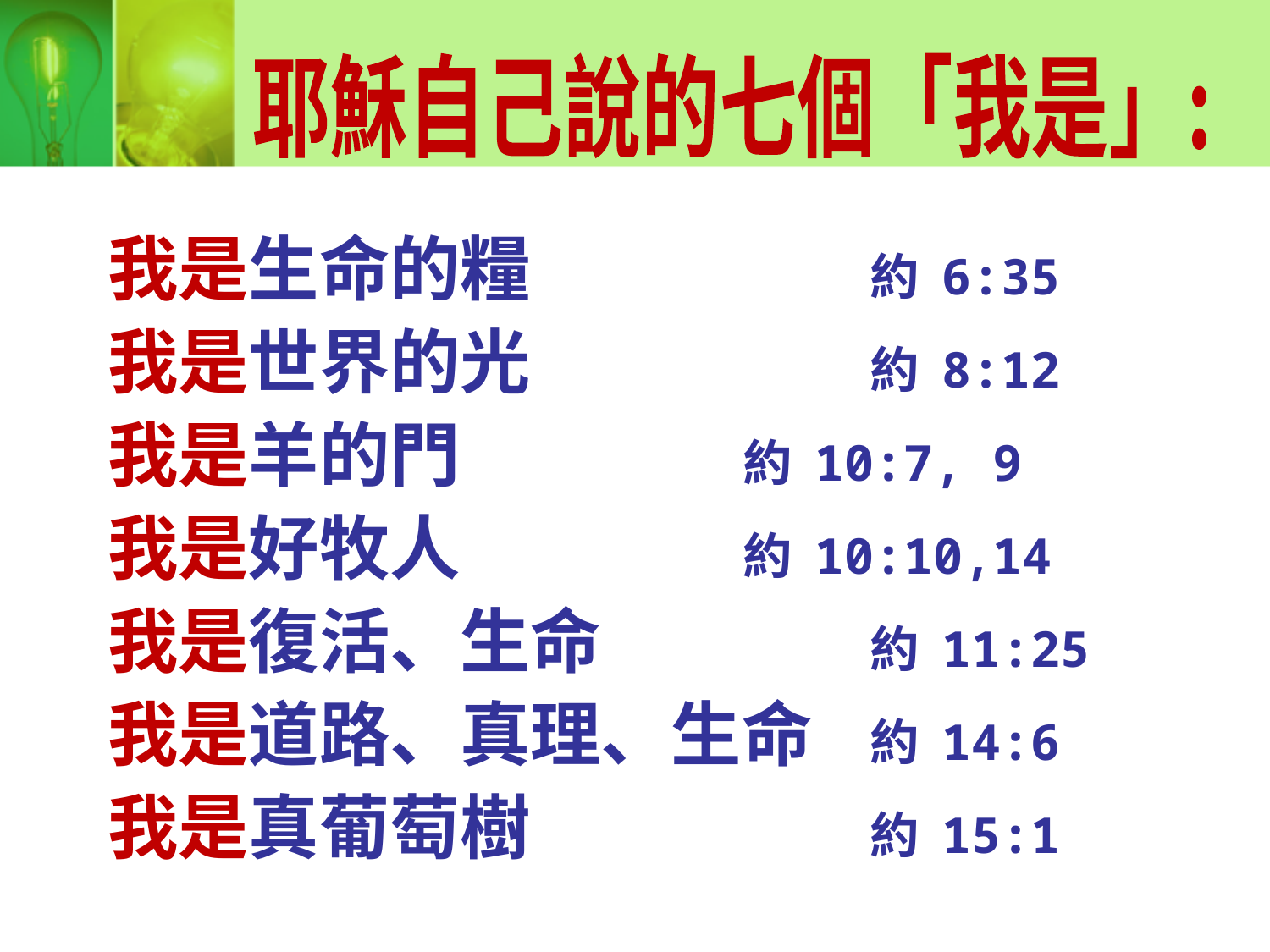

耶穌自己說的七個「我是」:
我是生命的糧 			約 6:35
我是世界的光 			約 8:12
我是羊的門 			約 10:7, 9
我是好牧人 			約 10:10,14
我是復活、生命 		約 11:25
我是道路、真理、生命 	約 14:6
我是真葡萄樹 			約 15:1